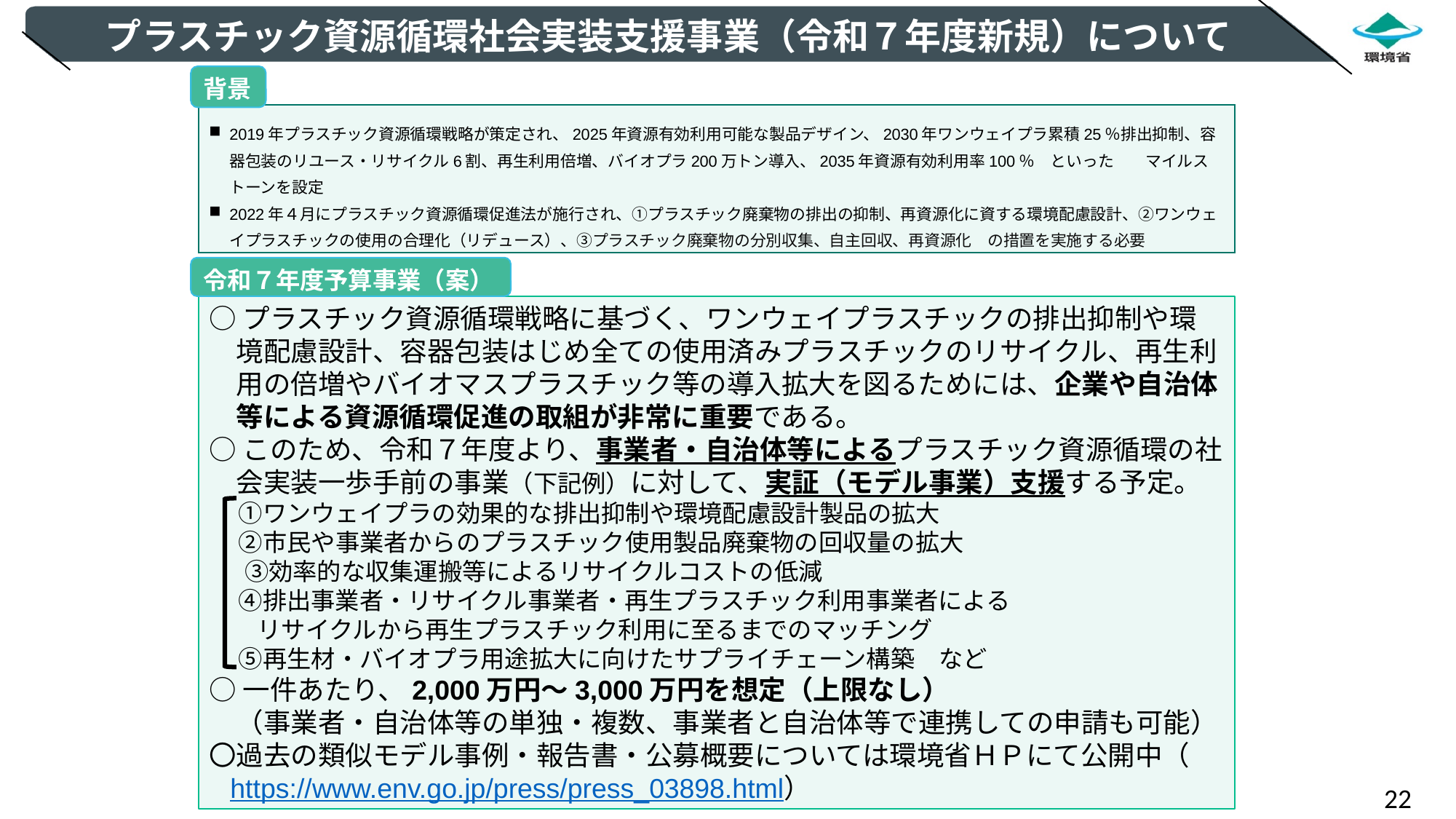

プラスチック資源循環社会実装支援事業（令和７年度新規）について
背景
2019年プラスチック資源循環戦略が策定され、2025年資源有効利用可能な製品デザイン、2030年ワンウェイプラ累積25％排出抑制、容器包装のリユース・リサイクル6割、再生利用倍増、バイオプラ200万トン導入、2035年資源有効利用率100％　といった　　マイルストーンを設定
2022年４月にプラスチック資源循環促進法が施行され、①プラスチック廃棄物の排出の抑制、再資源化に資する環境配慮設計、②ワンウェイプラスチックの使用の合理化（リデュース）、③プラスチック廃棄物の分別収集、自主回収、再資源化　の措置を実施する必要
令和７年度予算事業（案）
○プラスチック資源循環戦略に基づく、ワンウェイプラスチックの排出抑制や環境配慮設計、容器包装はじめ全ての使用済みプラスチックのリサイクル、再生利用の倍増やバイオマスプラスチック等の導入拡大を図るためには、企業や自治体等による資源循環促進の取組が非常に重要である。
○このため、令和７年度より、事業者・自治体等によるプラスチック資源循環の社会実装一歩手前の事業（下記例）に対して、実証（モデル事業）支援する予定。
　 ①ワンウェイプラの効果的な排出抑制や環境配慮設計製品の拡大
　 ②市民や事業者からのプラスチック使用製品廃棄物の回収量の拡大
 　③効率的な収集運搬等によるリサイクルコストの低減
　 ④排出事業者・リサイクル事業者・再生プラスチック利用事業者による
　　リサイクルから再生プラスチック利用に至るまでのマッチング
　 ⑤再生材・バイオプラ用途拡大に向けたサプライチェーン構築　など
○一件あたり、2,000万円～3,000万円を想定（上限なし）
　（事業者・自治体等の単独・複数、事業者と自治体等で連携しての申請も可能）
〇過去の類似モデル事例・報告書・公募概要については環境省ＨＰにて公開中（https://www.env.go.jp/press/press_03898.html）

22